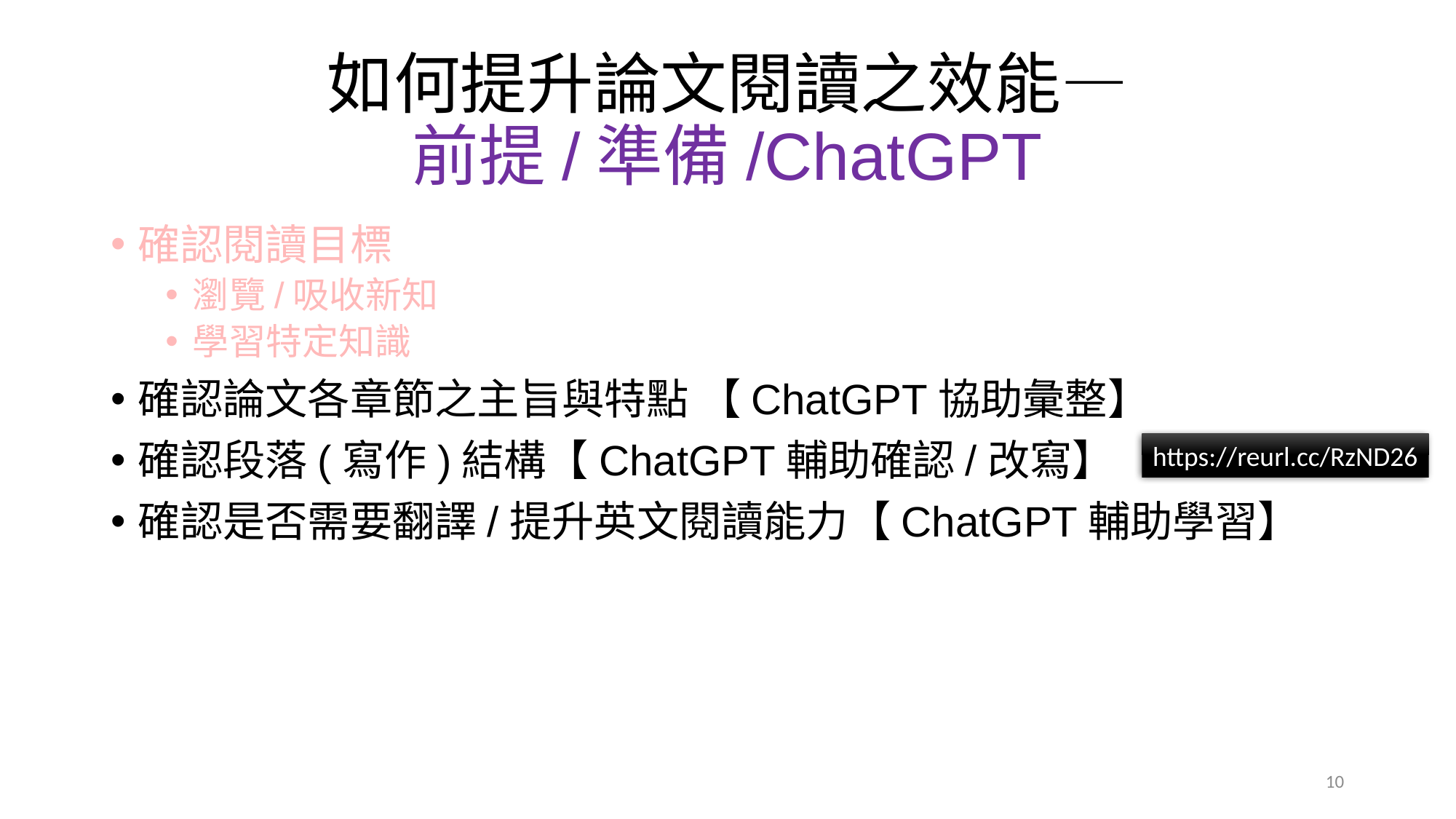

# 如何提升論文閱讀之效能— 前提/準備/ChatGPT
確認閱讀目標
瀏覽/吸收新知
學習特定知識
確認論文各章節之主旨與特點 【ChatGPT協助彙整】
確認段落(寫作)結構【ChatGPT輔助確認/改寫】
確認是否需要翻譯/提升英文閱讀能力【ChatGPT輔助學習】
https://reurl.cc/RzND26
10